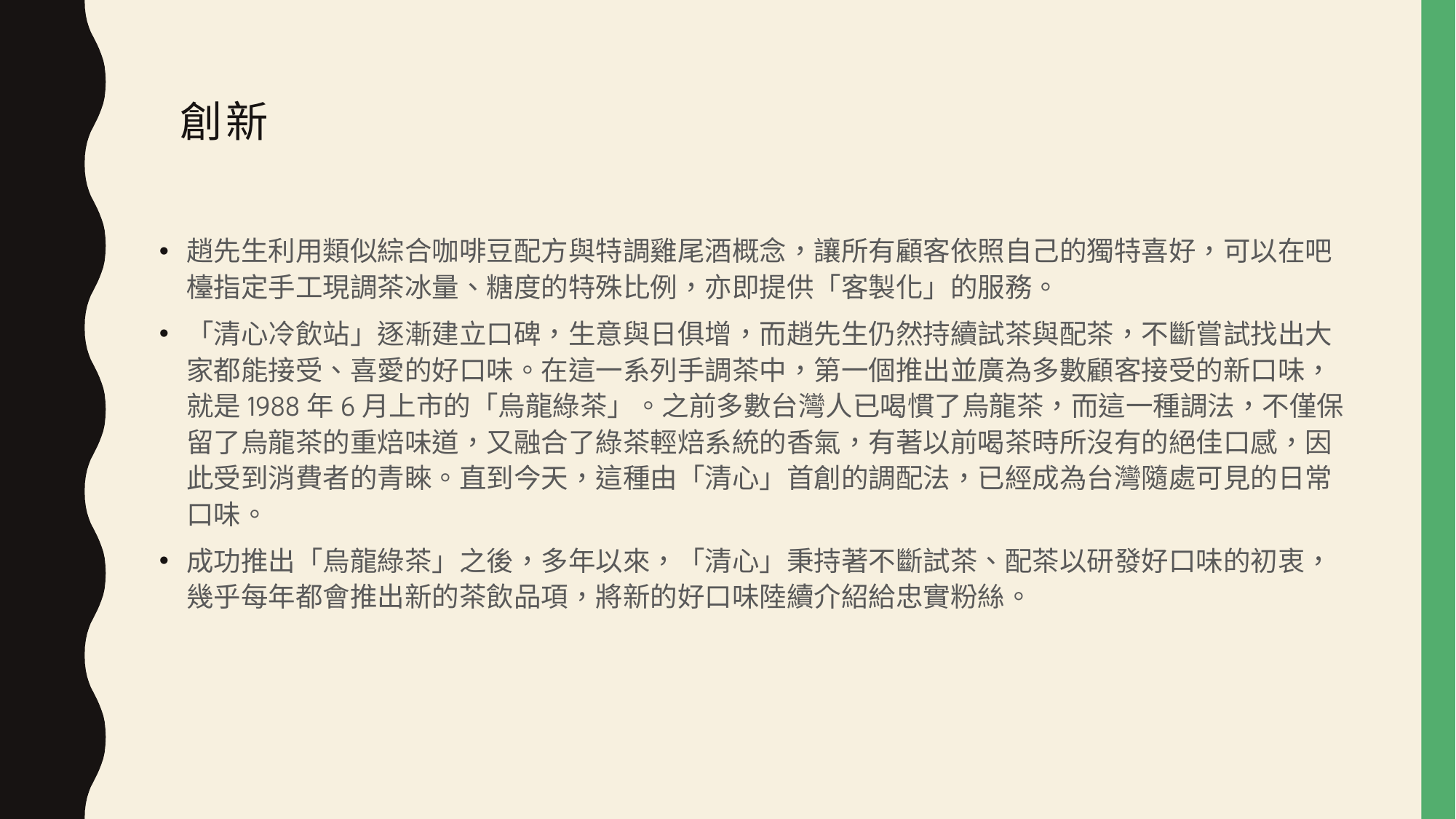

# 創新
趙先生利用類似綜合咖啡豆配方與特調雞尾酒概念，讓所有顧客依照自己的獨特喜好，可以在吧檯指定手工現調茶冰量、糖度的特殊比例，亦即提供「客製化」的服務。
「清心冷飲站」逐漸建立口碑，生意與日俱增，而趙先生仍然持續試茶與配茶，不斷嘗試找出大家都能接受、喜愛的好口味。在這一系列手調茶中，第一個推出並廣為多數顧客接受的新口味，就是1988年6月上市的「烏龍綠茶」。之前多數台灣人已喝慣了烏龍茶，而這一種調法，不僅保留了烏龍茶的重焙味道，又融合了綠茶輕焙系統的香氣，有著以前喝茶時所沒有的絕佳口感，因此受到消費者的青睞。直到今天，這種由「清心」首創的調配法，已經成為台灣隨處可見的日常口味。
成功推出「烏龍綠茶」之後，多年以來，「清心」秉持著不斷試茶、配茶以研發好口味的初衷，幾乎每年都會推出新的茶飲品項，將新的好口味陸續介紹給忠實粉絲。